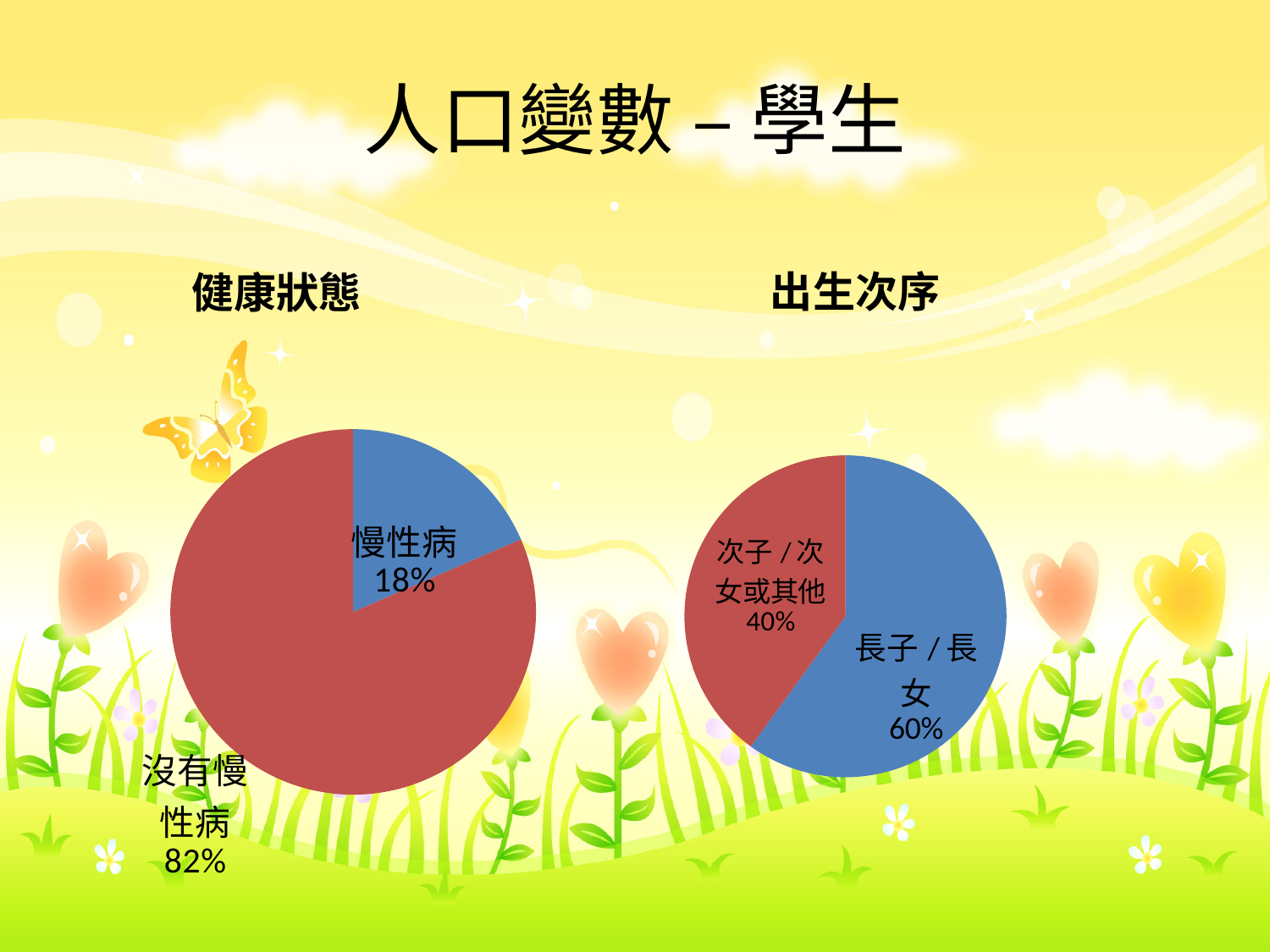

# 人口變數 – 學生

### Chart: 出生次序

| Category |  |
|---|---|
| First | 60.0 |
| Second or other | 40.0 |

### Chart: 健康狀態

| Category |  |
|---|---|
| With long-term illness | 18.5 |
| Without long-term illness | 81.5 |